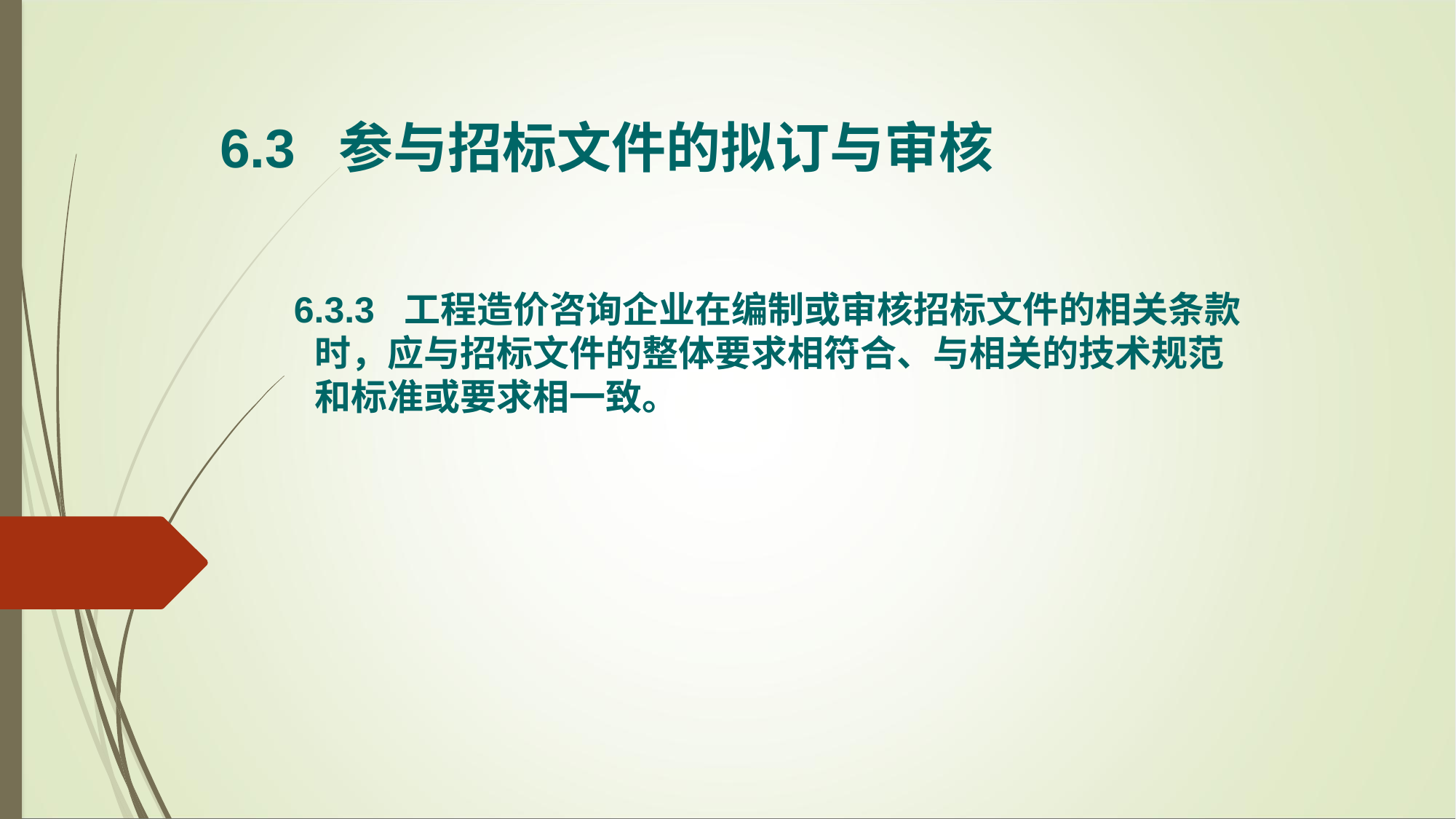

6.3  参与招标文件的拟订与审核
  6.3.3  工程造价咨询企业在编制或审核招标文件的相关条款时，应与招标文件的整体要求相符合、与相关的技术规范和标准或要求相一致。